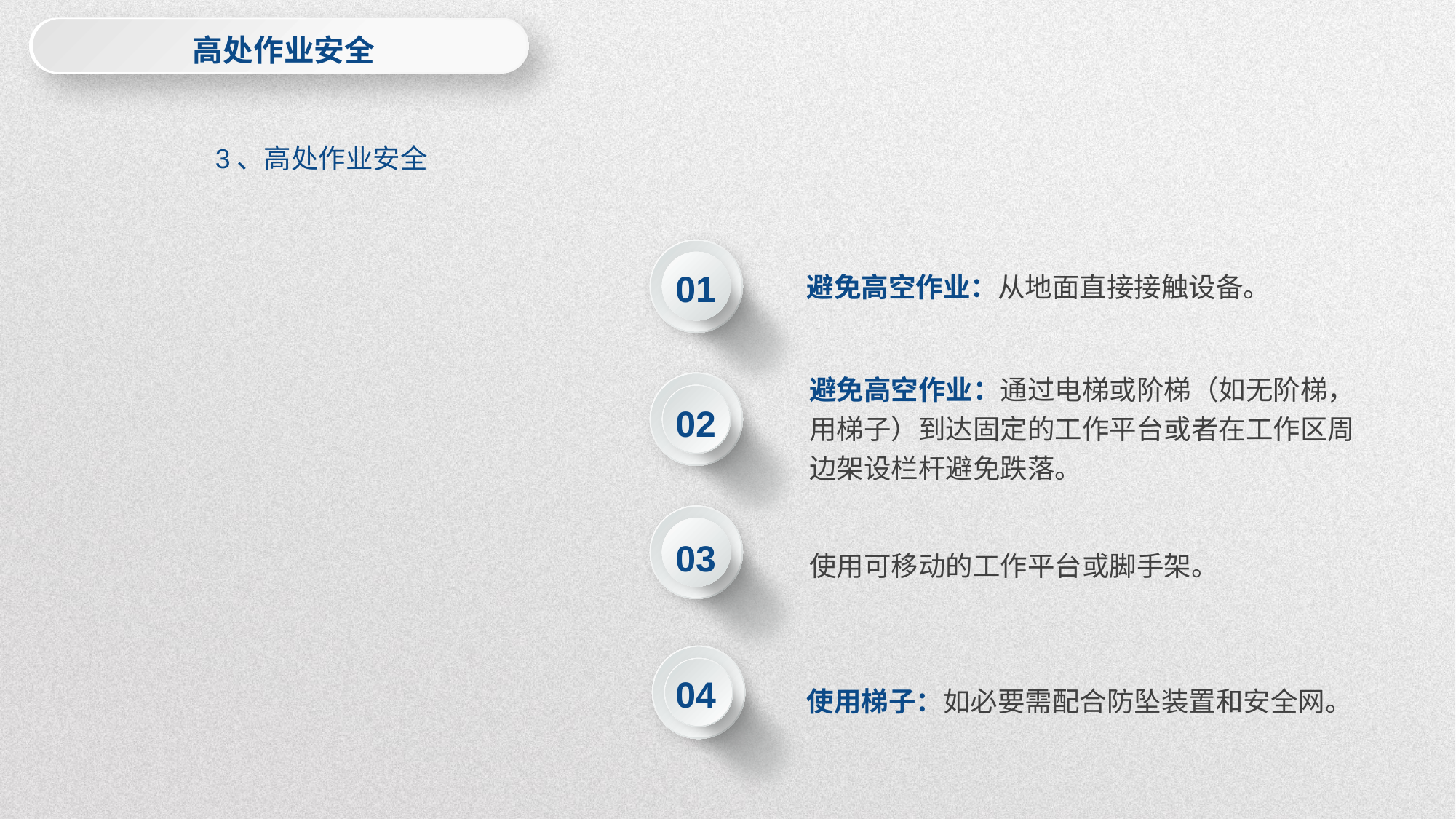

高处作业安全

3、高处作业安全

01
避免高空作业：从地面直接接触设备。

避免高空作业：通过电梯或阶梯（如无阶梯，用梯子）到达固定的工作平台或者在工作区周边架设栏杆避免跌落。
02

03
使用可移动的工作平台或脚手架。

04
使用梯子：如必要需配合防坠装置和安全网。